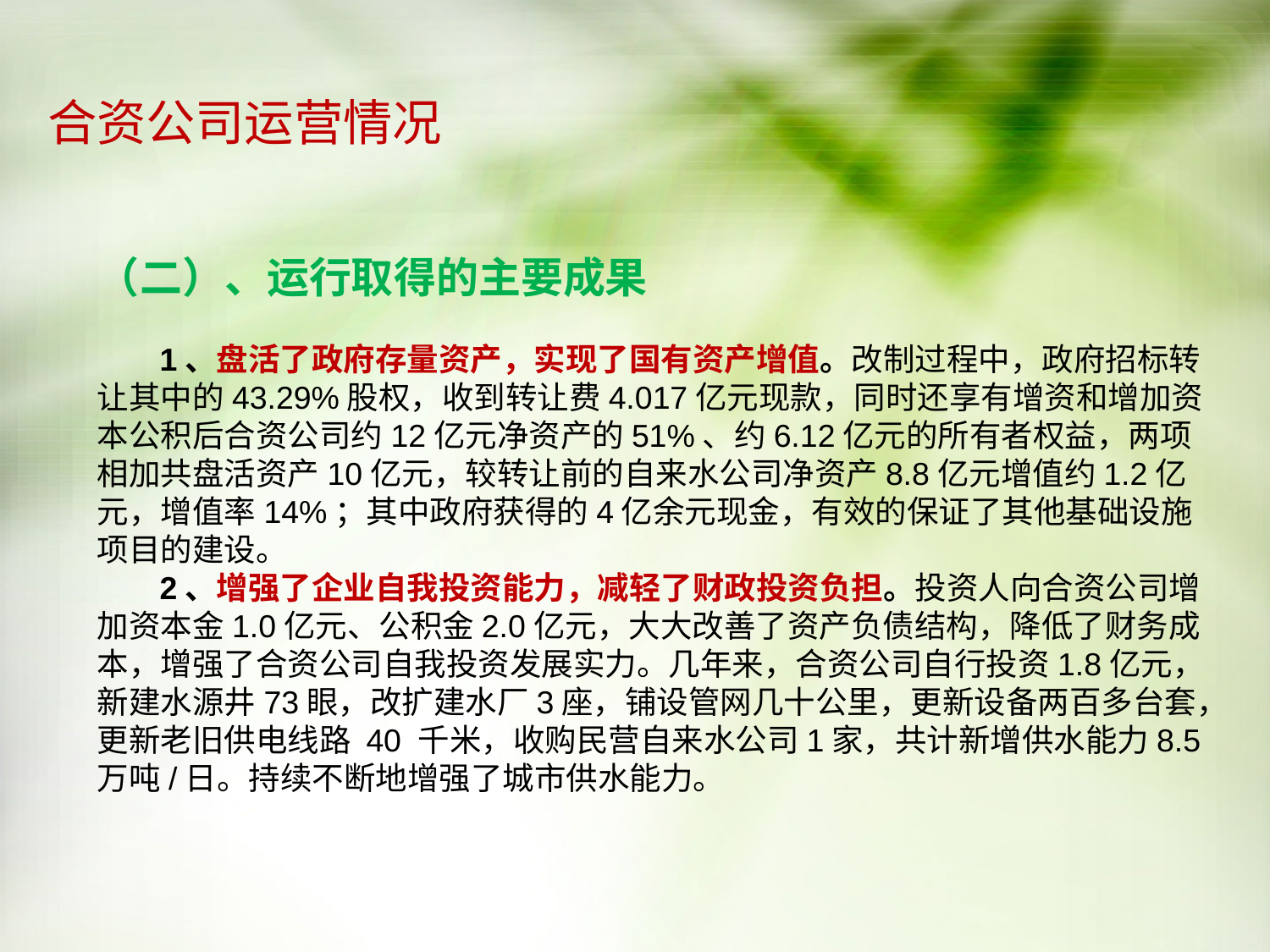

合资公司运营情况

（二）、运行取得的主要成果

       1、盘活了政府存量资产，实现了国有资产增值。改制过程中，政府招标转让其中的43.29%股权，收到转让费4.017亿元现款，同时还享有增资和增加资本公积后合资公司约12亿元净资产的51%、约6.12亿元的所有者权益，两项相加共盘活资产10亿元，较转让前的自来水公司净资产8.8亿元增值约1.2亿元，增值率14%；其中政府获得的4亿余元现金，有效的保证了其他基础设施项目的建设。
       2、增强了企业自我投资能力，减轻了财政投资负担。投资人向合资公司增加资本金1.0亿元、公积金2.0亿元，大大改善了资产负债结构，降低了财务成本，增强了合资公司自我投资发展实力。几年来，合资公司自行投资1.8亿元，新建水源井73眼，改扩建水厂3座，铺设管网几十公里，更新设备两百多台套，更新老旧供电线路 40 千米，收购民营自来水公司1家，共计新增供水能力8.5万吨/日。持续不断地增强了城市供水能力。